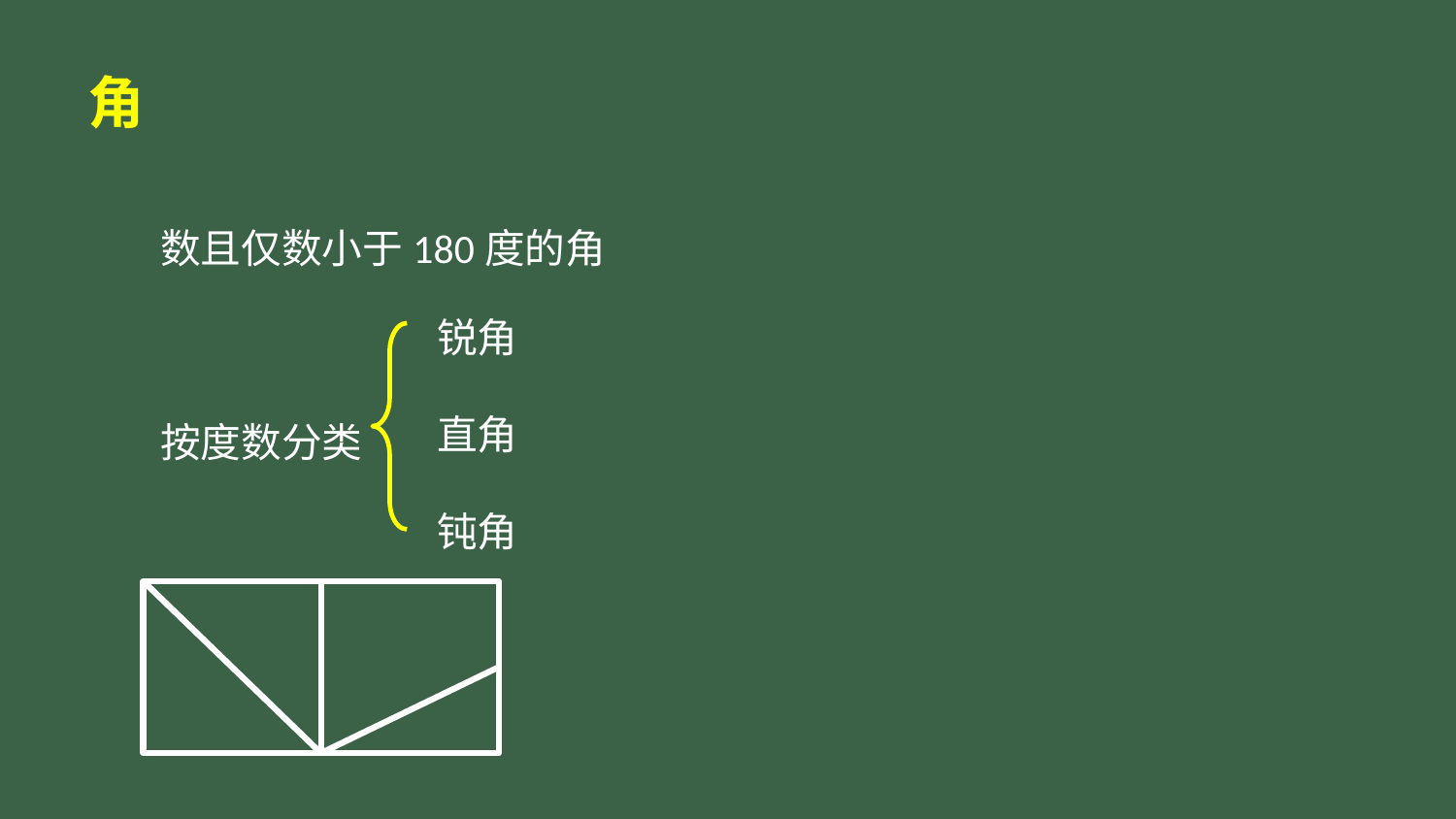

# 角
数且仅数小于180度的角

按度数分类

锐角
直角
钝角